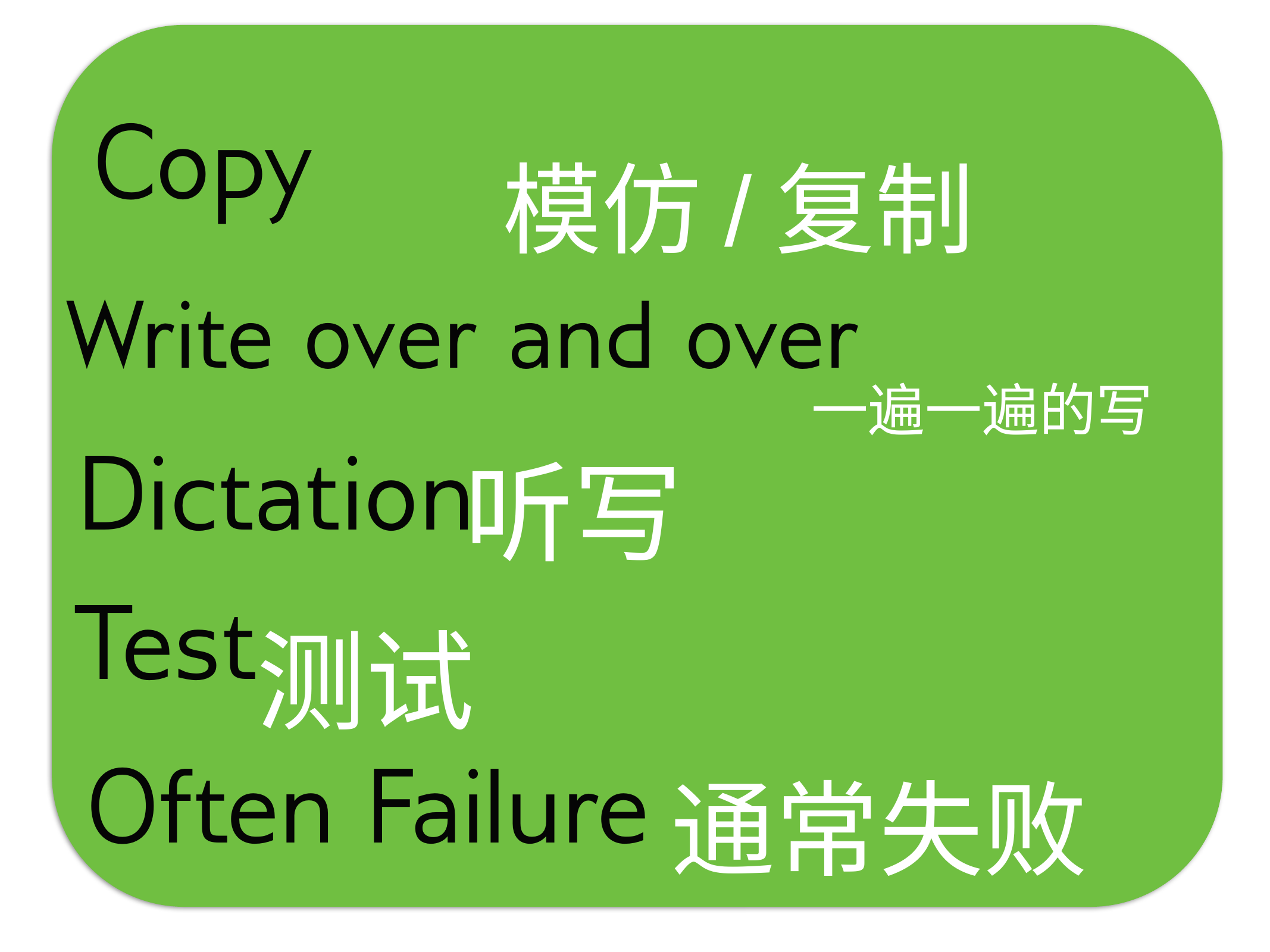

Copy
模仿/复制
Write over and over
一遍一遍的写
Dictation
听写
Test
测试
Often Failure
通常失败